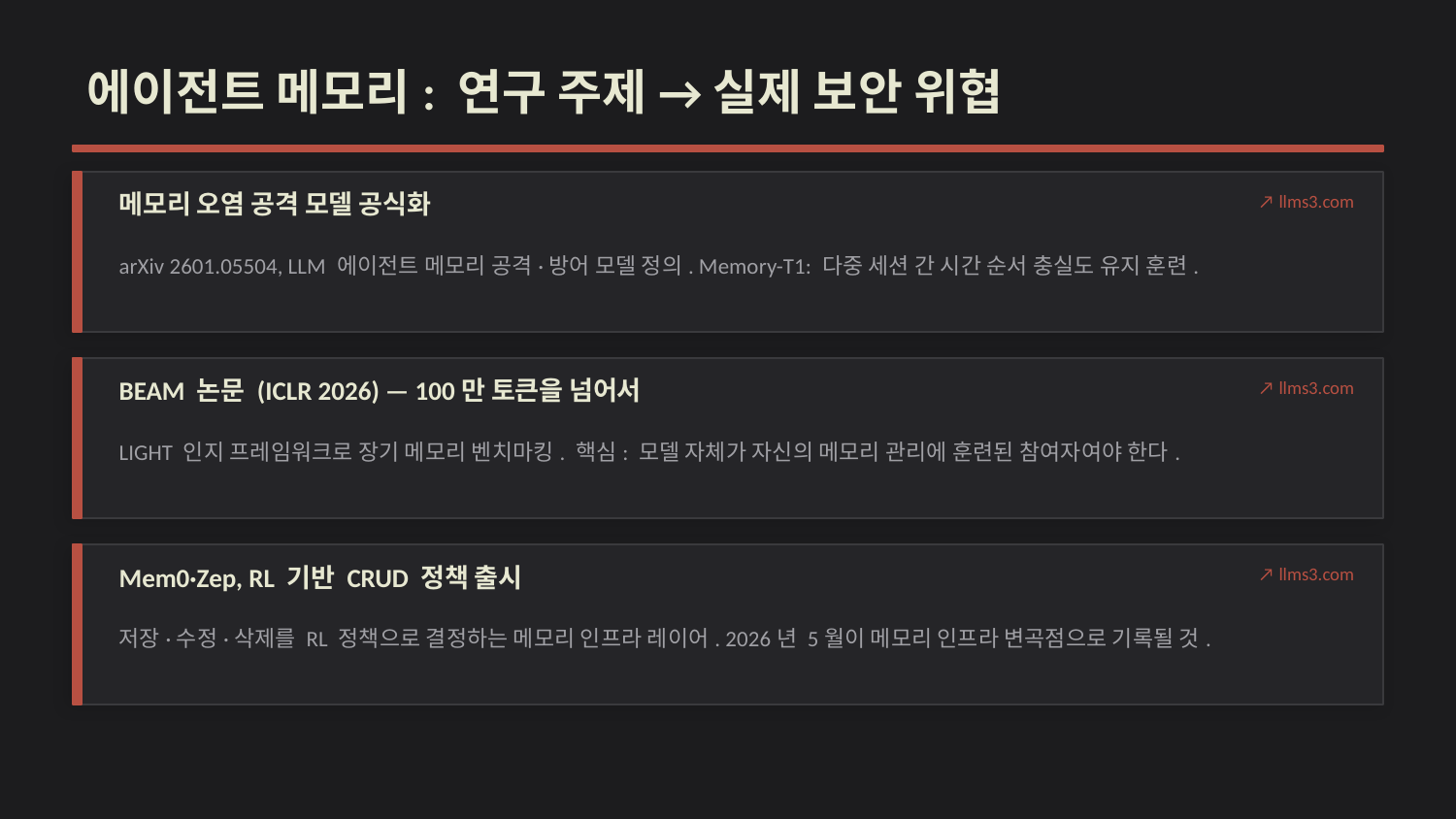

에이전트 메모리: 연구 주제 → 실제 보안 위협

메모리 오염 공격 모델 공식화
↗ llms3.com
arXiv 2601.05504, LLM 에이전트 메모리 공격·방어 모델 정의. Memory-T1: 다중 세션 간 시간 순서 충실도 유지 훈련.

BEAM 논문 (ICLR 2026) — 100만 토큰을 넘어서
↗ llms3.com
LIGHT 인지 프레임워크로 장기 메모리 벤치마킹. 핵심: 모델 자체가 자신의 메모리 관리에 훈련된 참여자여야 한다.

Mem0·Zep, RL 기반 CRUD 정책 출시
↗ llms3.com
저장·수정·삭제를 RL 정책으로 결정하는 메모리 인프라 레이어. 2026년 5월이 메모리 인프라 변곡점으로 기록될 것.